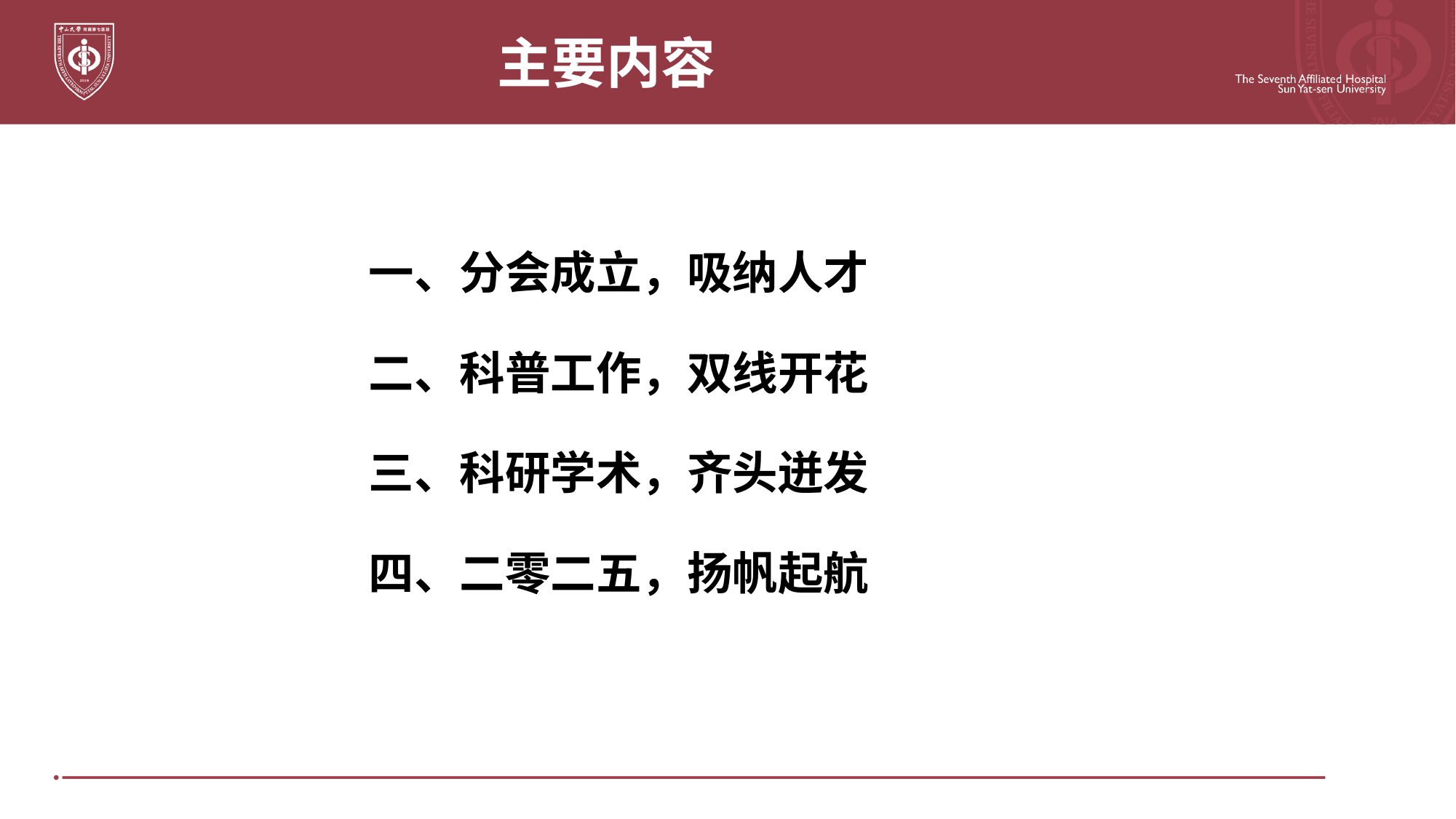

主要内容
一、分会成立，吸纳人才
二、科普工作，双线开花
三、科研学术，齐头迸发
四、二零二五，扬帆起航